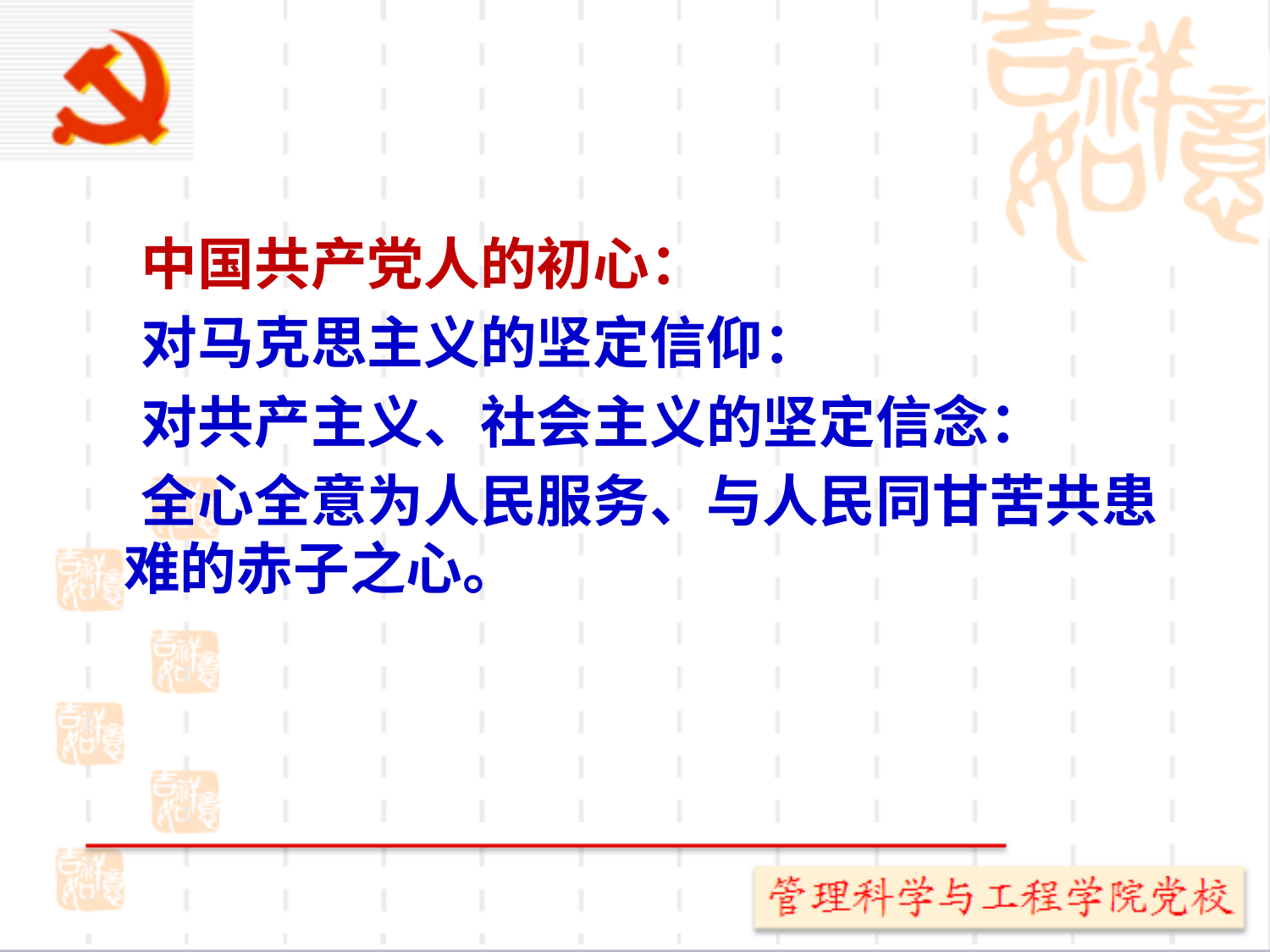

#
    中国共产党人的初心：
    对马克思主义的坚定信仰：
    对共产主义、社会主义的坚定信念：
    全心全意为人民服务、与人民同甘苦共患难的赤子之心。